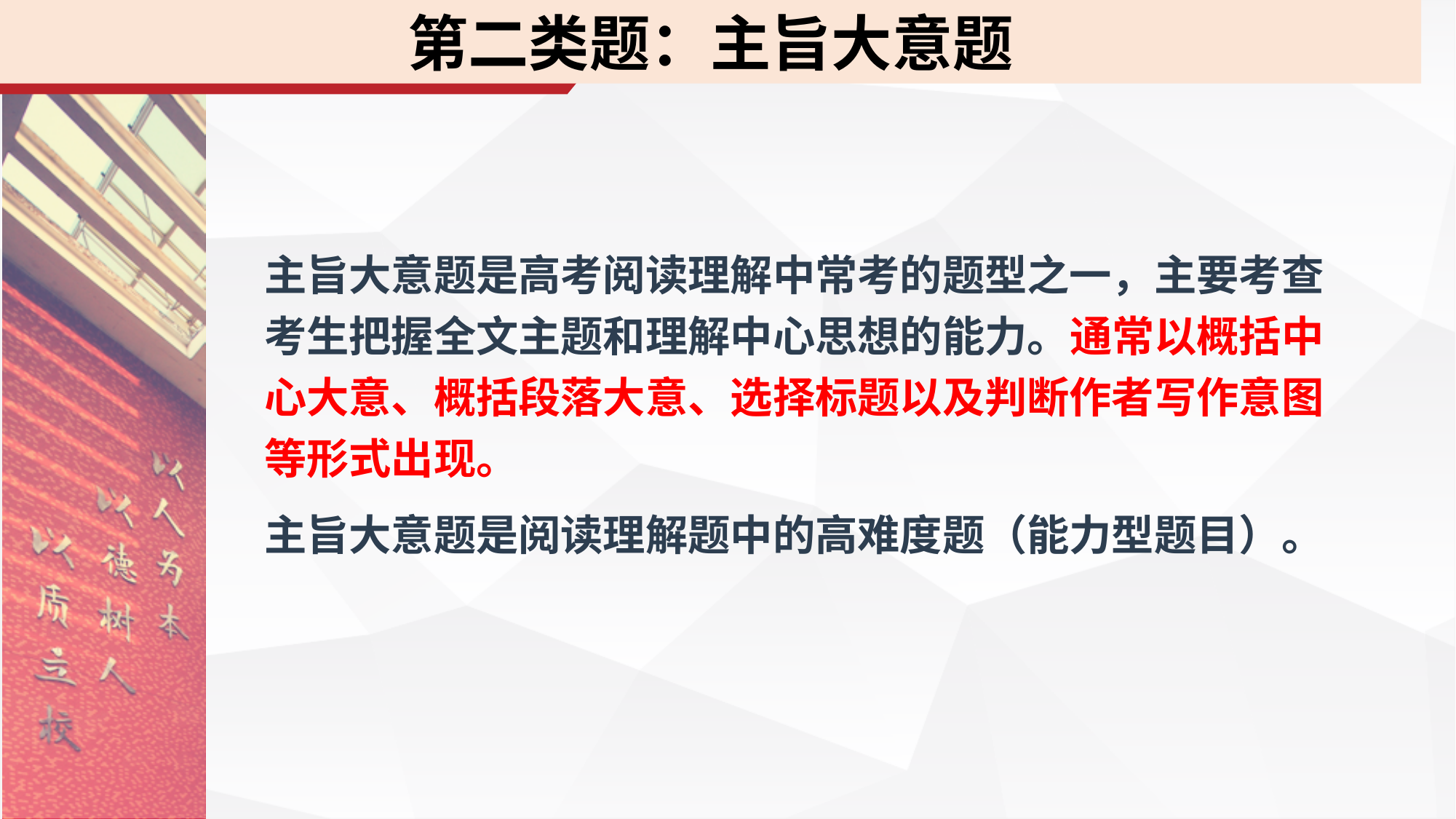

第二类题：主旨大意题
主旨大意题是高考阅读理解中常考的题型之一，主要考查考生把握全文主题和理解中心思想的能力。通常以概括中心大意、概括段落大意、选择标题以及判断作者写作意图等形式出现。
主旨大意题是阅读理解题中的高难度题（能力型题目）。